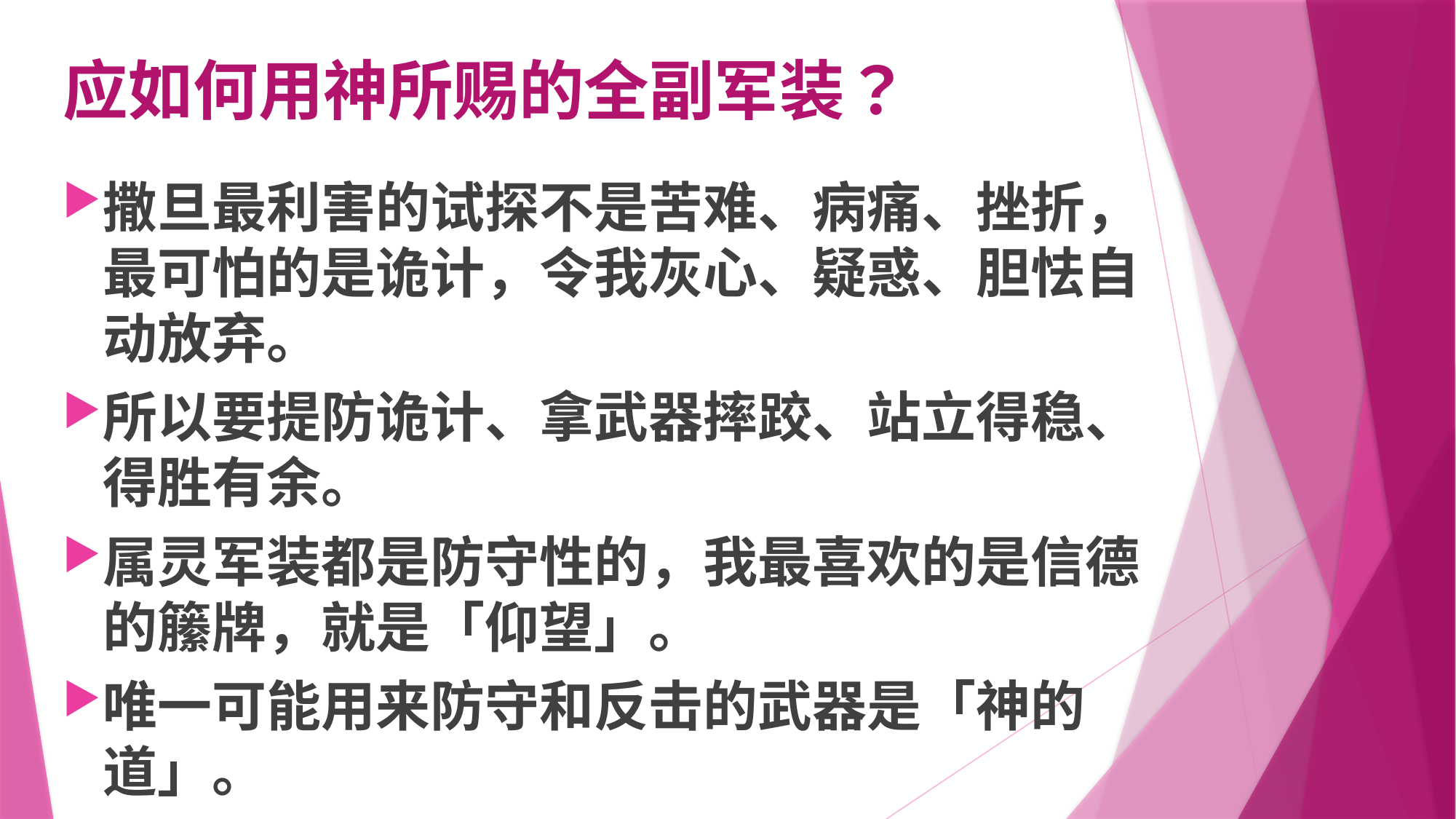

# 应如何用神所赐的全副军装？
撒旦最利害的试探不是苦难、病痛、挫折，最可怕的是诡计，令我灰心、疑惑、胆怯自动放弃。
所以要提防诡计、拿武器摔跤、站立得稳、得胜有余。
属灵军装都是防守性的，我最喜欢的是信德的籘牌，就是「仰望」。
唯一可能用来防守和反击的武器是「神的道」。